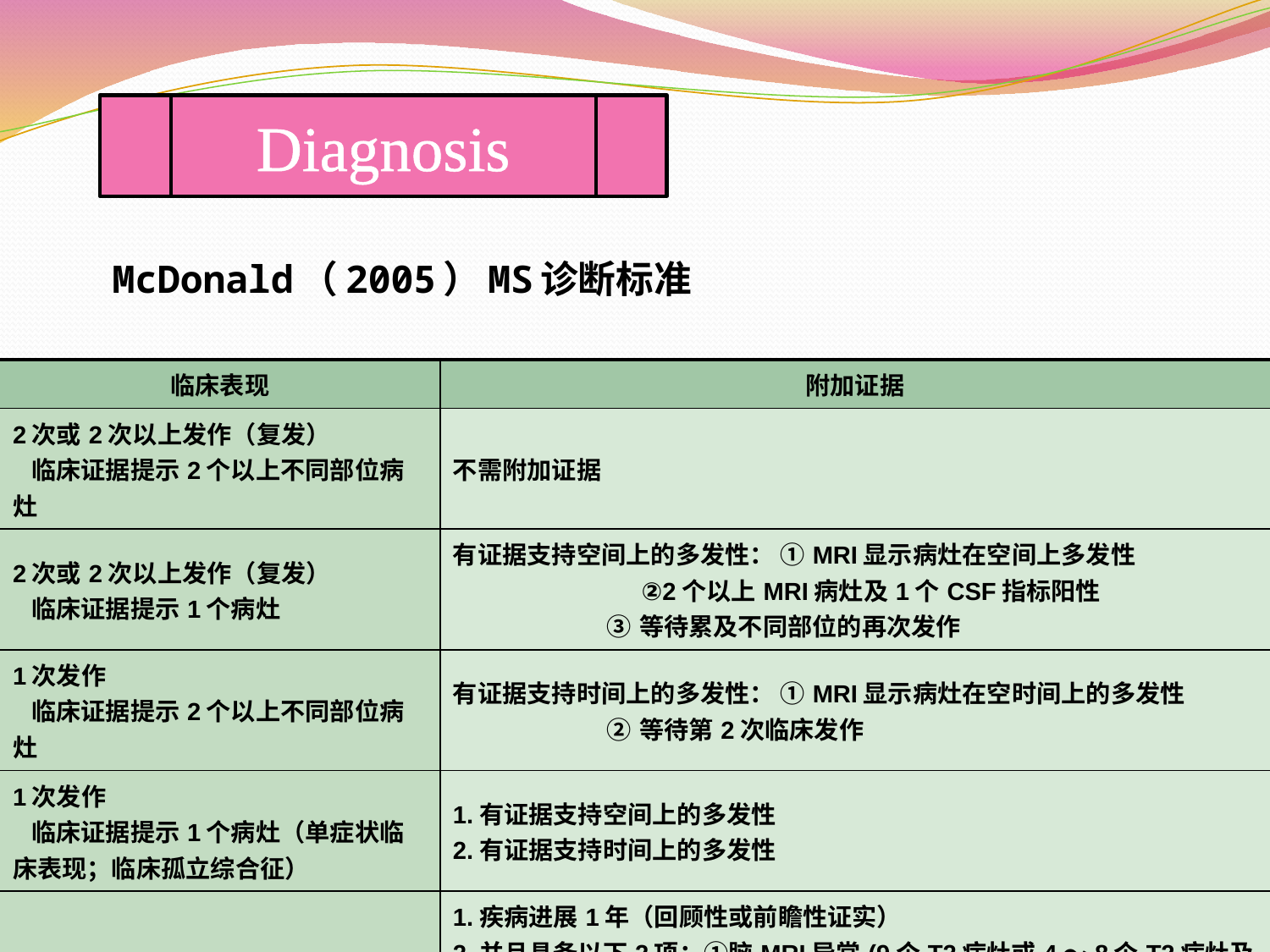

Diagnosis

McDonald（2005）MS诊断标准
| 临床表现 | 附加证据 |
| --- | --- |
| 2次或2次以上发作（复发） 临床证据提示2个以上不同部位病灶 | 不需附加证据 |
| 2次或2次以上发作（复发） 临床证据提示1个病灶 | 有证据支持空间上的多发性： ①MRI显示病灶在空间上多发性 ②2个以上MRI病灶及1个CSF指标阳性 ③等待累及不同部位的再次发作 |
| 1次发作 临床证据提示2个以上不同部位病灶 | 有证据支持时间上的多发性： ①MRI显示病灶在空时间上的多发性 ②等待第2次临床发作 |
| 1次发作 临床证据提示1个病灶（单症状临床表现；临床孤立综合征） | 1.有证据支持空间上的多发性 2.有证据支持时间上的多发性 |
| 原发进展型MS | 1.疾病进展1年（回顾性或前瞻性证实） 2.并且具备以下2项：①脑MRI异常(9个T2病灶或4～8个T2病灶及VEP异常) ②脊髓MRI异常（2个T2病灶） ③CSF异常(寡克隆IgG带或IgG指数升高或两者兼有) |